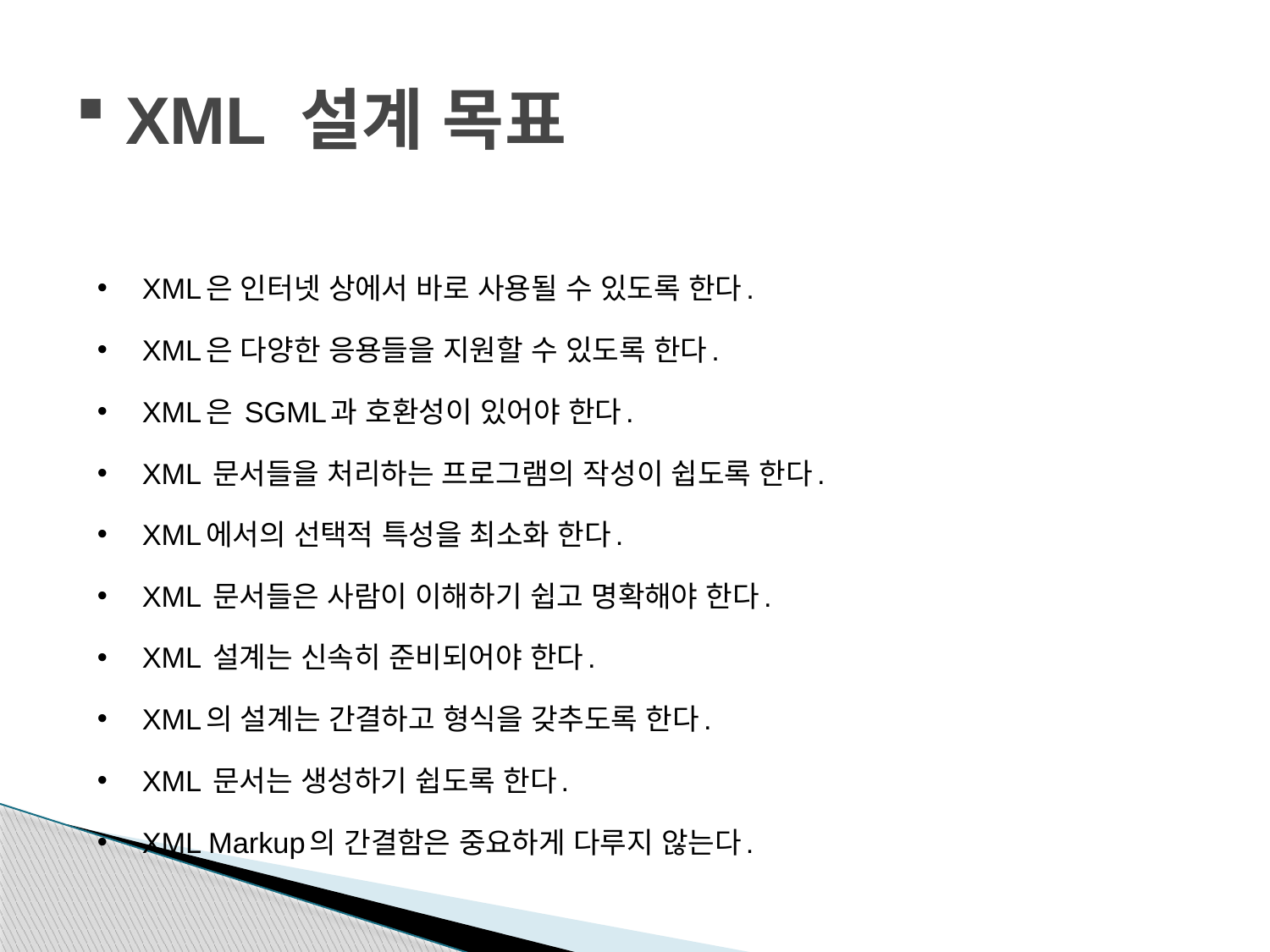

# XML 설계 목표

XML은 인터넷 상에서 바로 사용될 수 있도록 한다.
XML은 다양한 응용들을 지원할 수 있도록 한다.
XML은 SGML과 호환성이 있어야 한다.
XML 문서들을 처리하는 프로그램의 작성이 쉽도록 한다.
XML에서의 선택적 특성을 최소화 한다.
XML 문서들은 사람이 이해하기 쉽고 명확해야 한다.
XML 설계는 신속히 준비되어야 한다.
XML의 설계는 간결하고 형식을 갖추도록 한다.
XML 문서는 생성하기 쉽도록 한다.
XML Markup의 간결함은 중요하게 다루지 않는다.